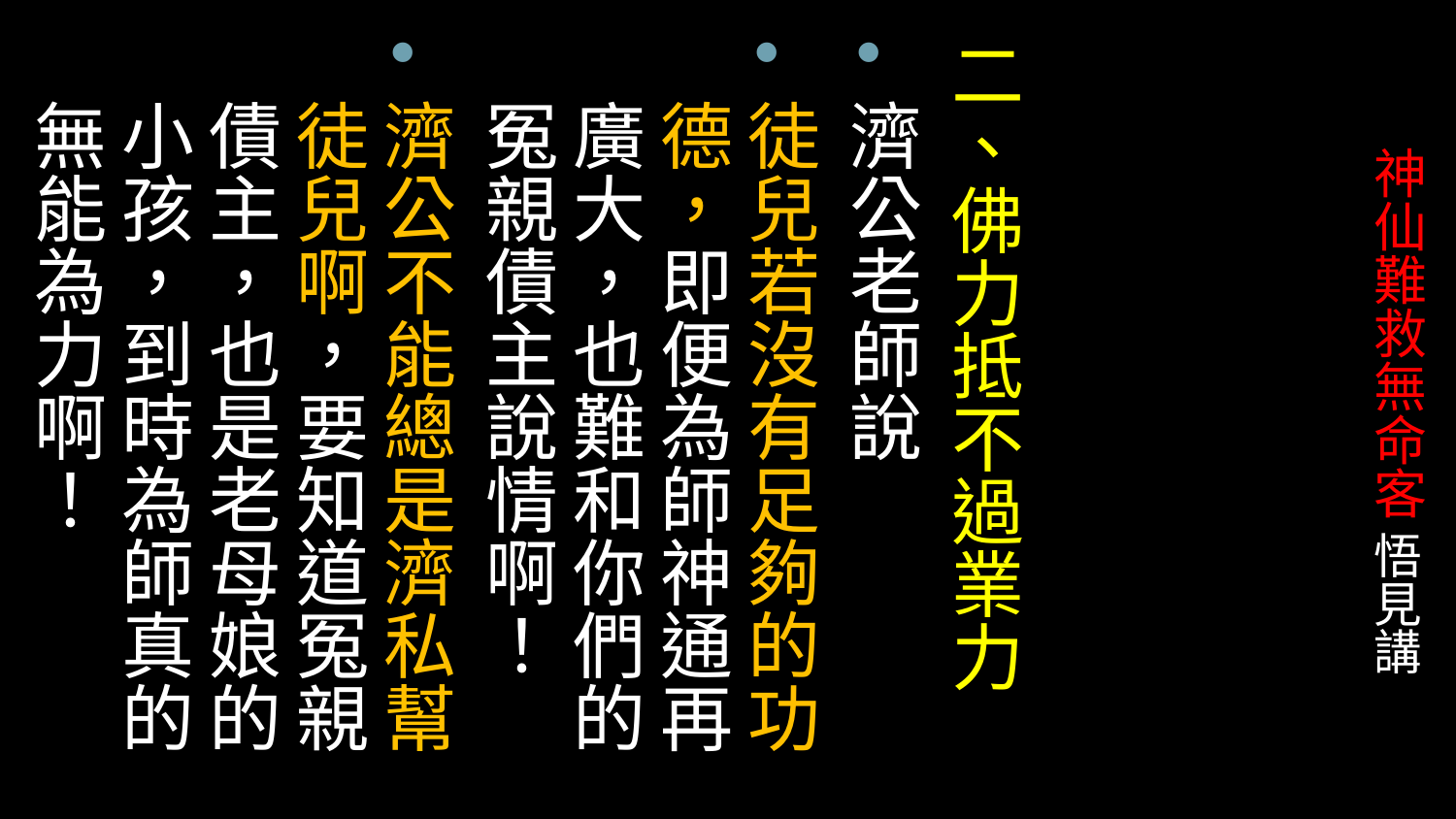

二、佛力抵不過業力
濟公老師說
徒兒若沒有足夠的功德，即便為師神通再廣大，也難和你們的冤親債主說情啊！
濟公不能總是濟私幫徒兒啊，要知道冤親債主，也是老母娘的小孩，到時為師真的無能為力啊！
# 神仙難救無命客 悟見講